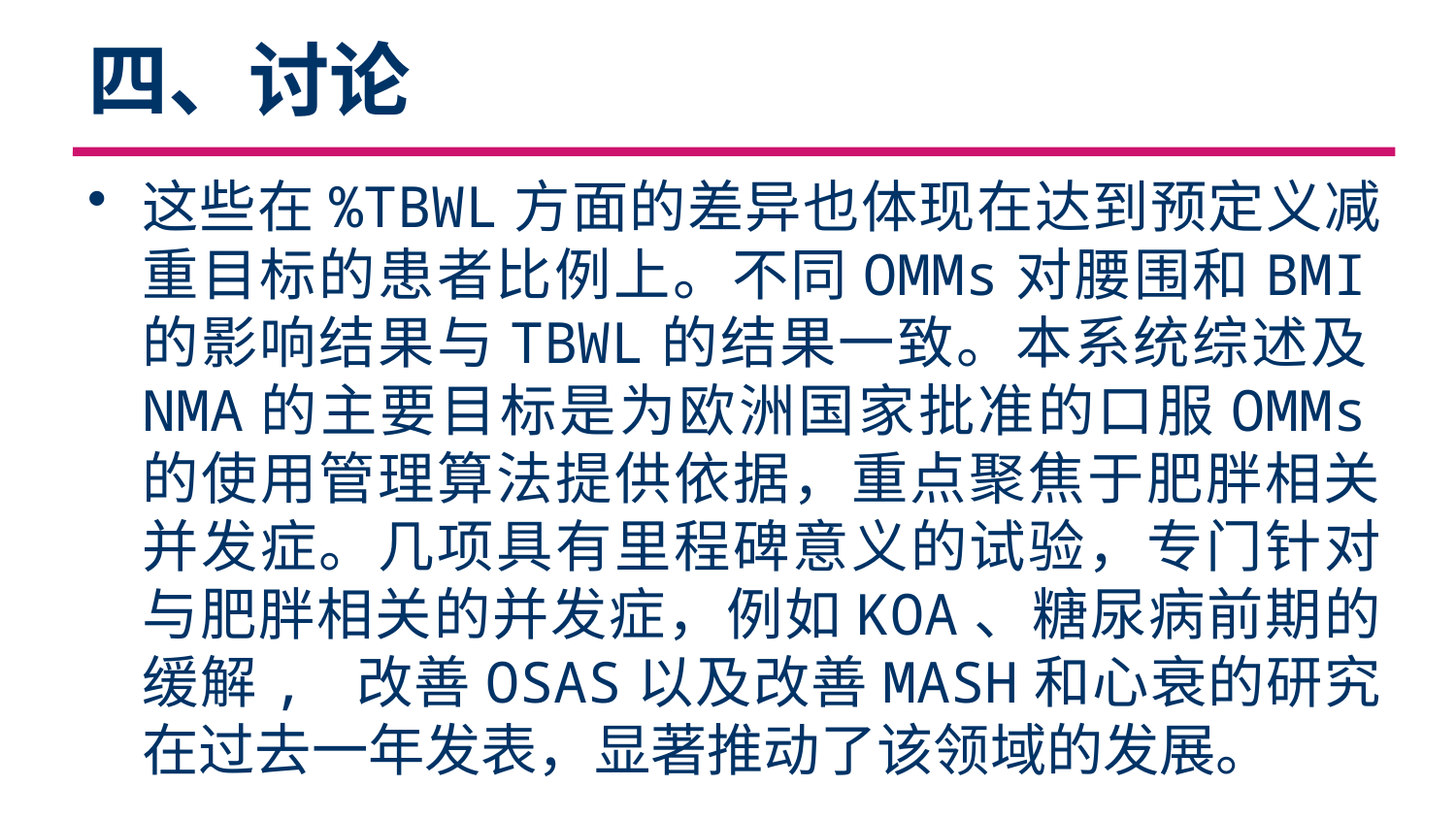

# 四、讨论

这些在%TBWL方面的差异也体现在达到预定义减重目标的患者比例上。不同OMMs对腰围和BMI的影响结果与TBWL的结果一致。本系统综述及NMA的主要目标是为欧洲国家批准的口服OMMs的使用管理算法提供依据，重点聚焦于肥胖相关并发症。几项具有里程碑意义的试验，专门针对与肥胖相关的并发症，例如KOA、糖尿病前期的缓解, 改善OSAS以及改善MASH和心衰的研究在过去一年发表，显著推动了该领域的发展。